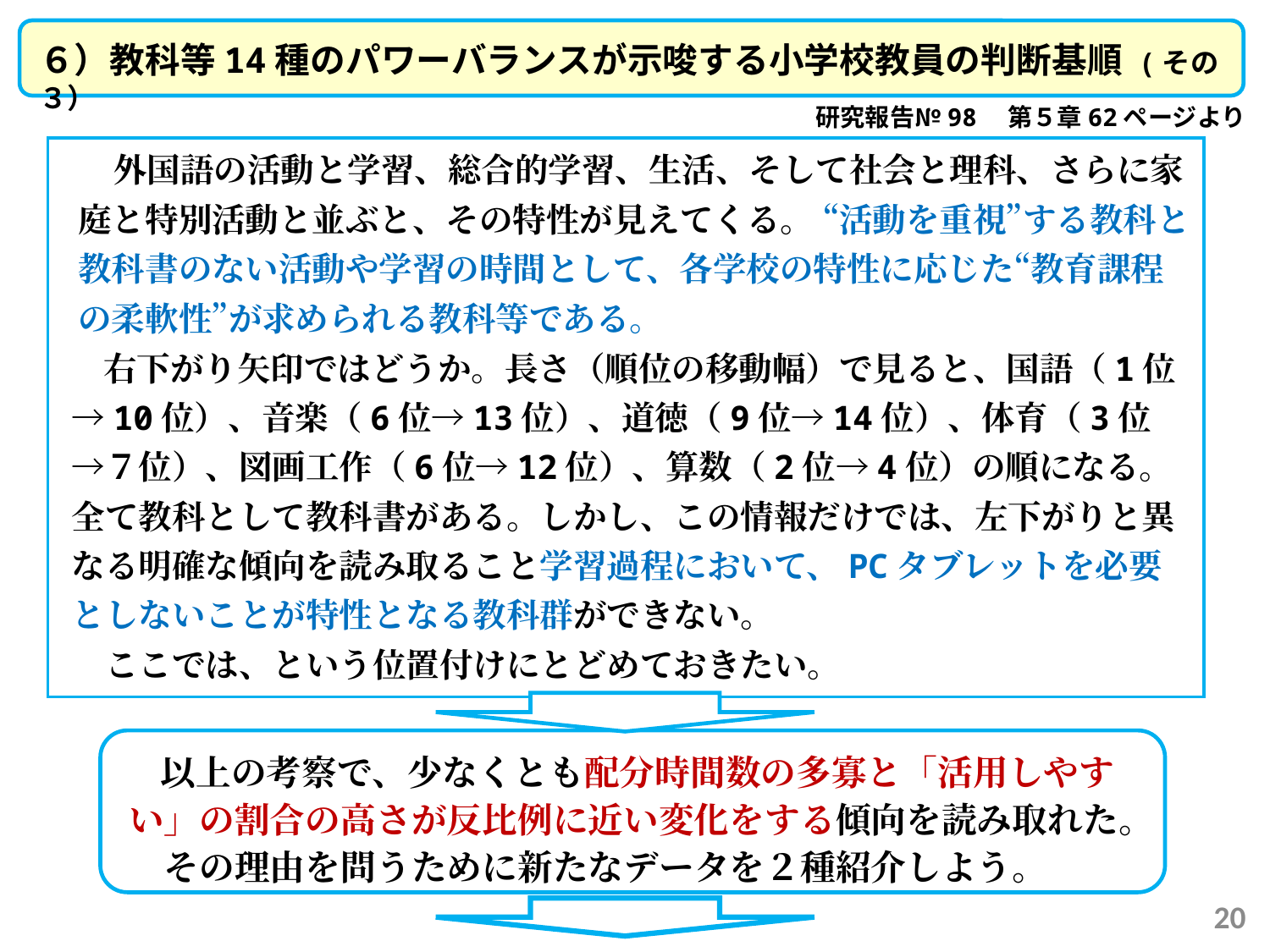

６）教科等14種のパワーバランスが示唆する小学校教員の判断基順 (その３）
研究報告№98　第５章62ページより
　外国語の活動と学習、総合的学習、生活、そして社会と理科、さらに家庭と特別活動と並ぶと、その特性が見えてくる。 “活動を重視”する教科と教科書のない活動や学習の時間として、各学校の特性に応じた“教育課程の柔軟性”が求められる教科等である。

　右下がり矢印ではどうか。長さ（順位の移動幅）で見ると、国語（1位→10位）、音楽（6位→13位）、道徳（9位→14位）、体育（3位→７位）、図画工作（6位→12位）、算数（2位→4位）の順になる。全て教科として教科書がある。しかし、この情報だけでは、左下がりと異なる明確な傾向を読み取ること学習過程において、PCタブレットを必要としないことが特性となる教科群ができない。
　ここでは、という位置付けにとどめておきたい。

　以上の考察で、少なくとも配分時間数の多寡と「活用しやすい」の割合の高さが反比例に近い変化をする傾向を読み取れた。
　その理由を問うために新たなデータを２種紹介しよう。
20